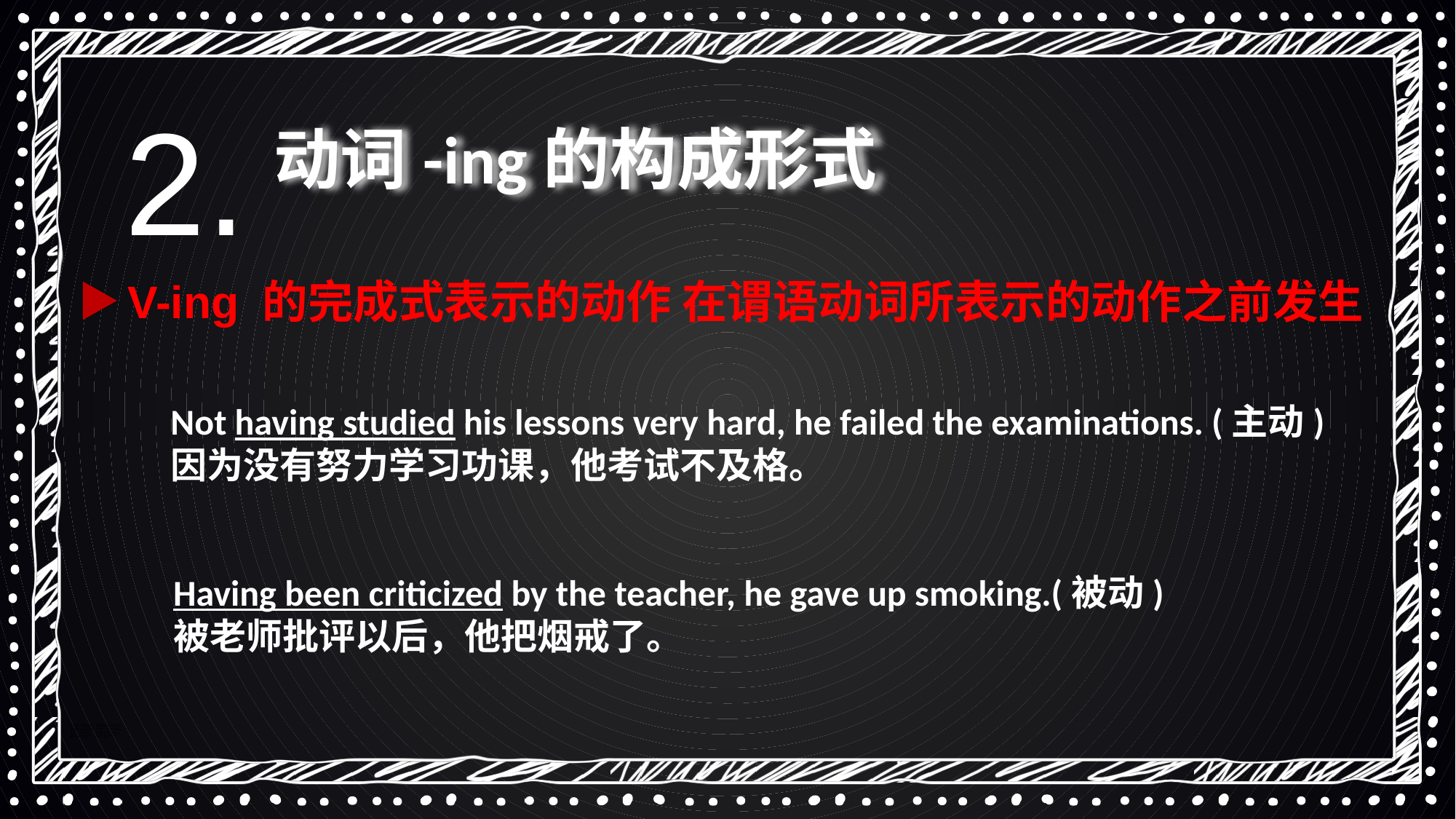

2.
动词-ing的构成形式
V-ing 的完成式表示的动作 在谓语动词所表示的动作之前发生

Not having studied his lessons very hard, he failed the examinations. (主动)
因为没有努力学习功课，他考试不及格。
Having been criticized by the teacher, he gave up smoking.(被动)
被老师批评以后，他把烟戒了。
PPT模板下载：www.1ppt.com/moban/     行业PPT模板：www.1ppt.com/hangye/
节日PPT模板：www.1ppt.com/jieri/           PPT素材下载：www.1ppt.com/sucai/
PPT背景图片：www.1ppt.com/beijing/      PPT图表下载：www.1ppt.com/tubiao/
优秀PPT下载：www.1ppt.com/xiazai/        PPT教程： www.1ppt.com/powerpoint/
Word教程： www.1ppt.com/word/              Excel教程：www.1ppt.com/excel/
资料下载：www.1ppt.com/ziliao/                PPT课件下载：www.1ppt.com/kejian/
范文下载：www.1ppt.com/fanwen/             试卷下载：www.1ppt.com/shiti/
教案下载：www.1ppt.com/jiaoan/        PPT论坛：www.1ppt.cn